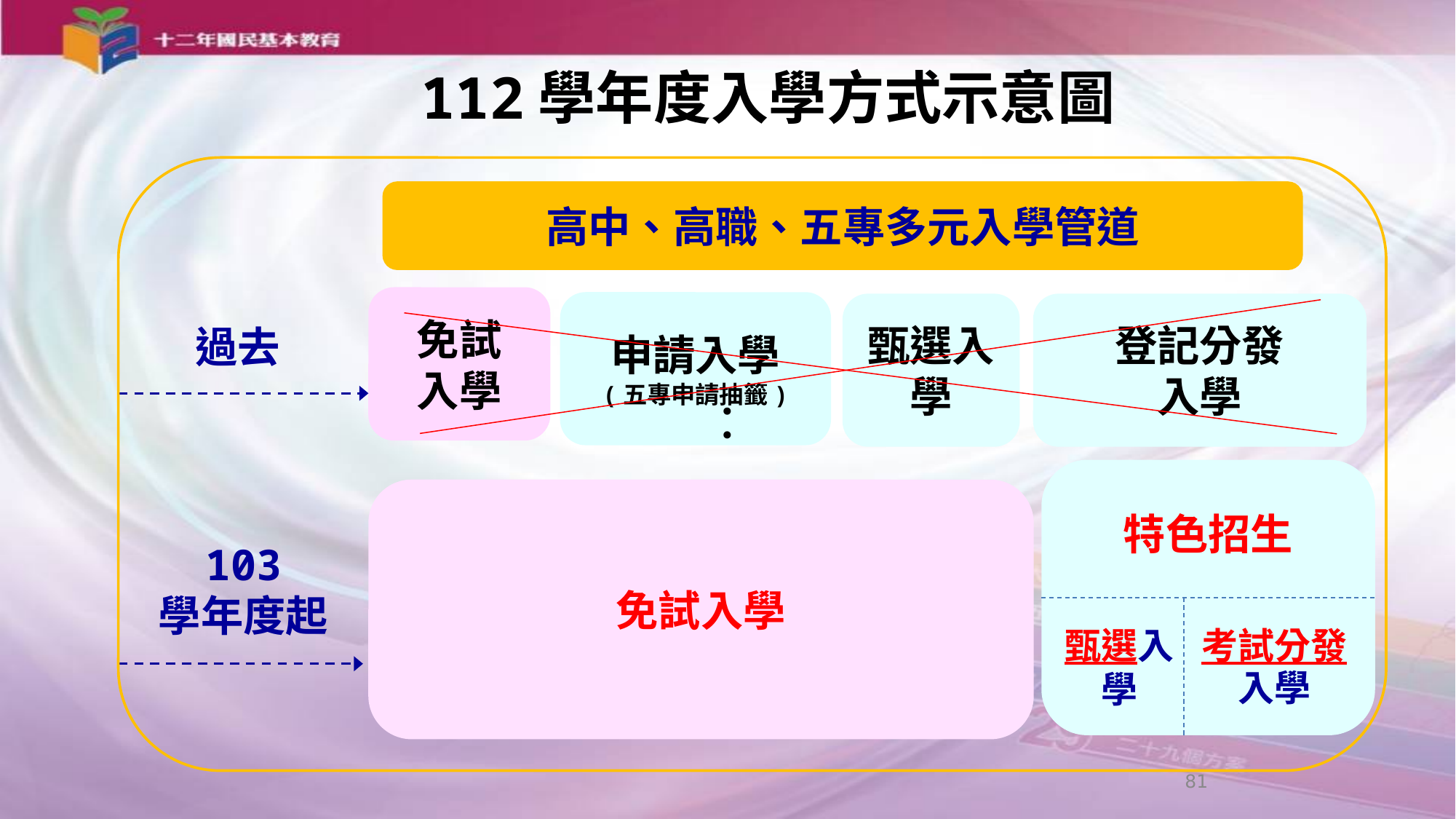

112學年度入學方式示意圖

高中、高職、五專多元入學管道
過去
免試
入學
申請入學
(五專申請抽籤)
甄選入學
登記分發
入學

免試入學
103
學年度起
甄選入學
考試分發
入學
特色招生

：
81